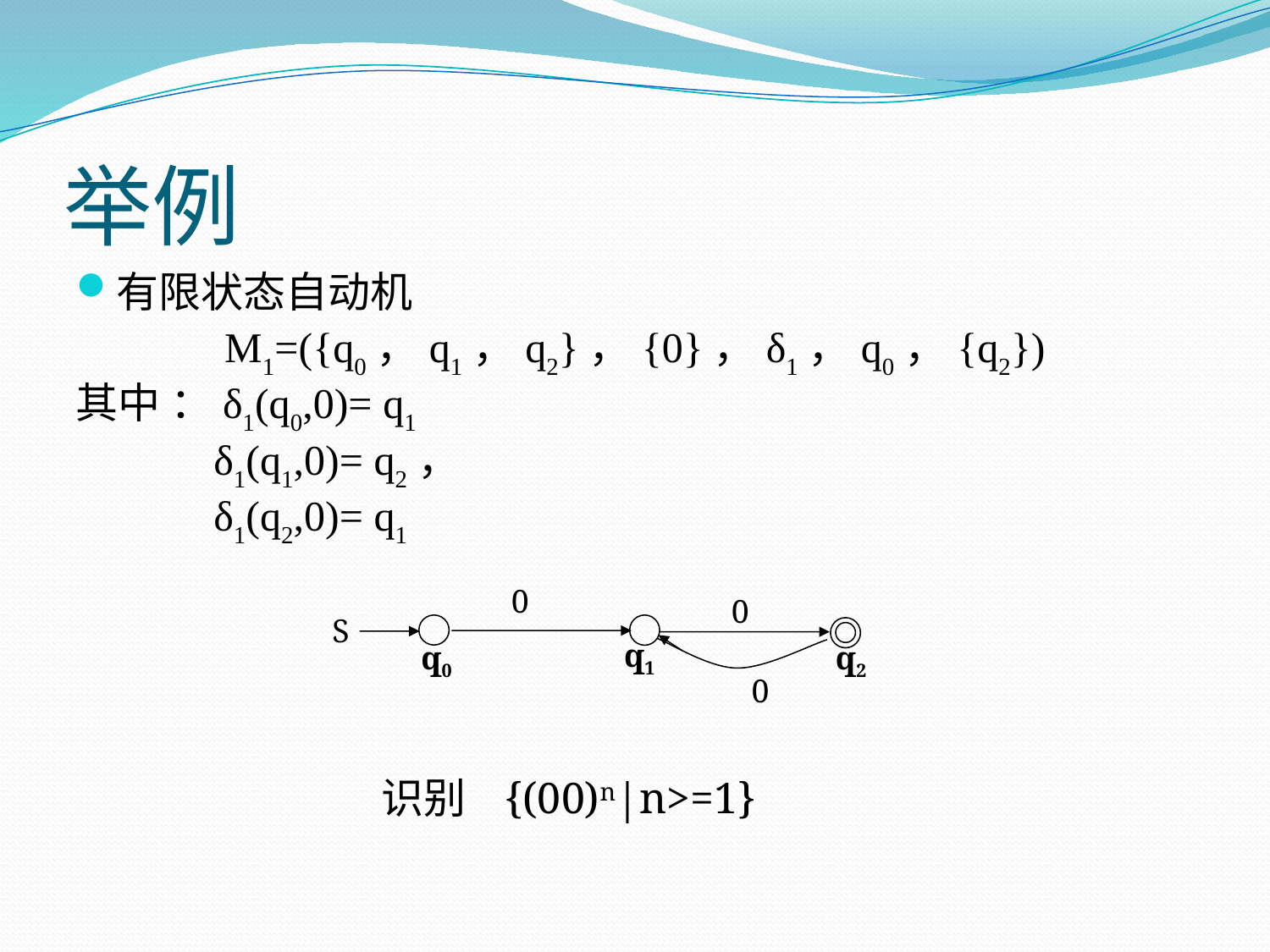

# 举例
有限状态自动机
M1=({q0，q1，q2}，{0}，δ1，q0，{q2})
其中 ：δ1(q0,0)= q1
             δ1(q1,0)= q2，
             δ1(q2,0)= q1

0
0
S

q0

q1

q2

0
识别   {(00)n|n>=1}